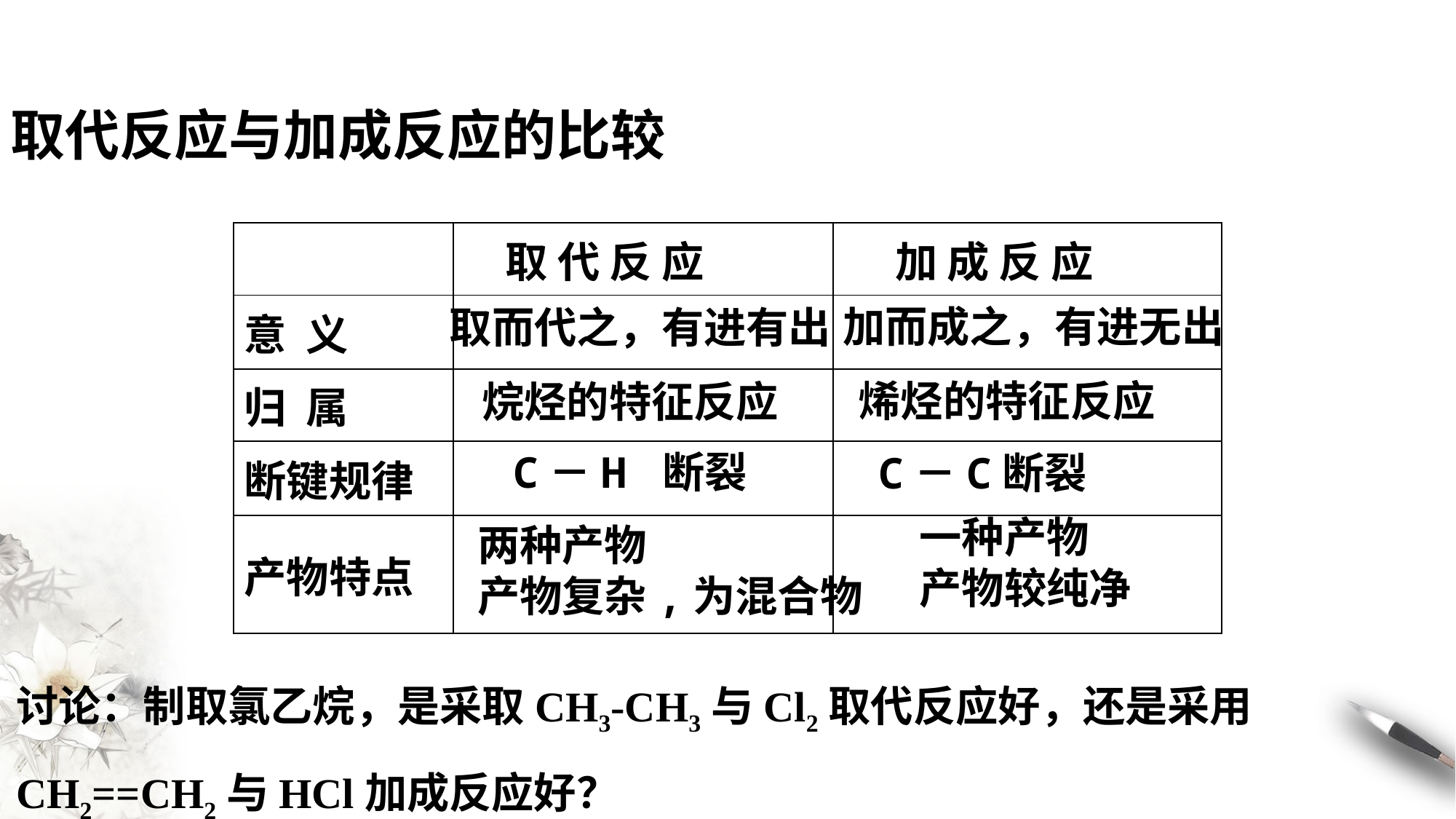

取代反应与加成反应的比较
|  | 取 代 反 应 | 加 成 反 应 |
| --- | --- | --- |
| 意 义 |  |  |
| 归 属 |  |  |
| 断键规律 |  |  |
| 产物特点 |  |  |
加而成之，有进无出
取而代之，有进有出
烯烃的特征反应
烷烃的特征反应
C－H 断裂
C－C断裂
一种产物
产物较纯净
两种产物
产物复杂,为混合物
讨论：制取氯乙烷，是采取CH3-CH3与Cl2取代反应好，还是采用CH2==CH2与HCl加成反应好？